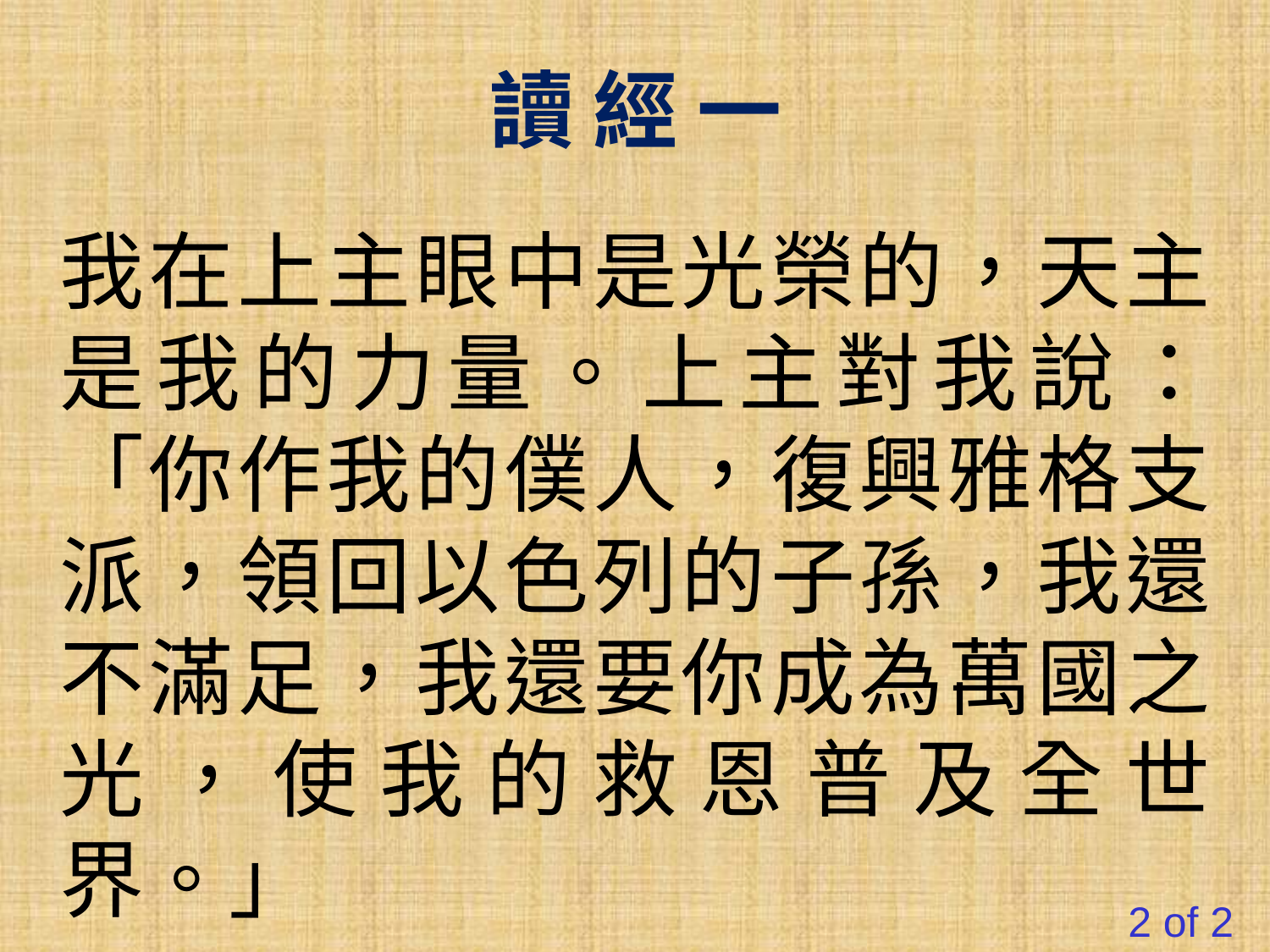

讀 經 一

我在上主眼中是光榮的，天主是我的力量。上主對我說：「你作我的僕人，復興雅格支派，領回以色列的子孫，我還不滿足，我還要你成為萬國之光，使我的救恩普及全世界。」
#
2 of 2